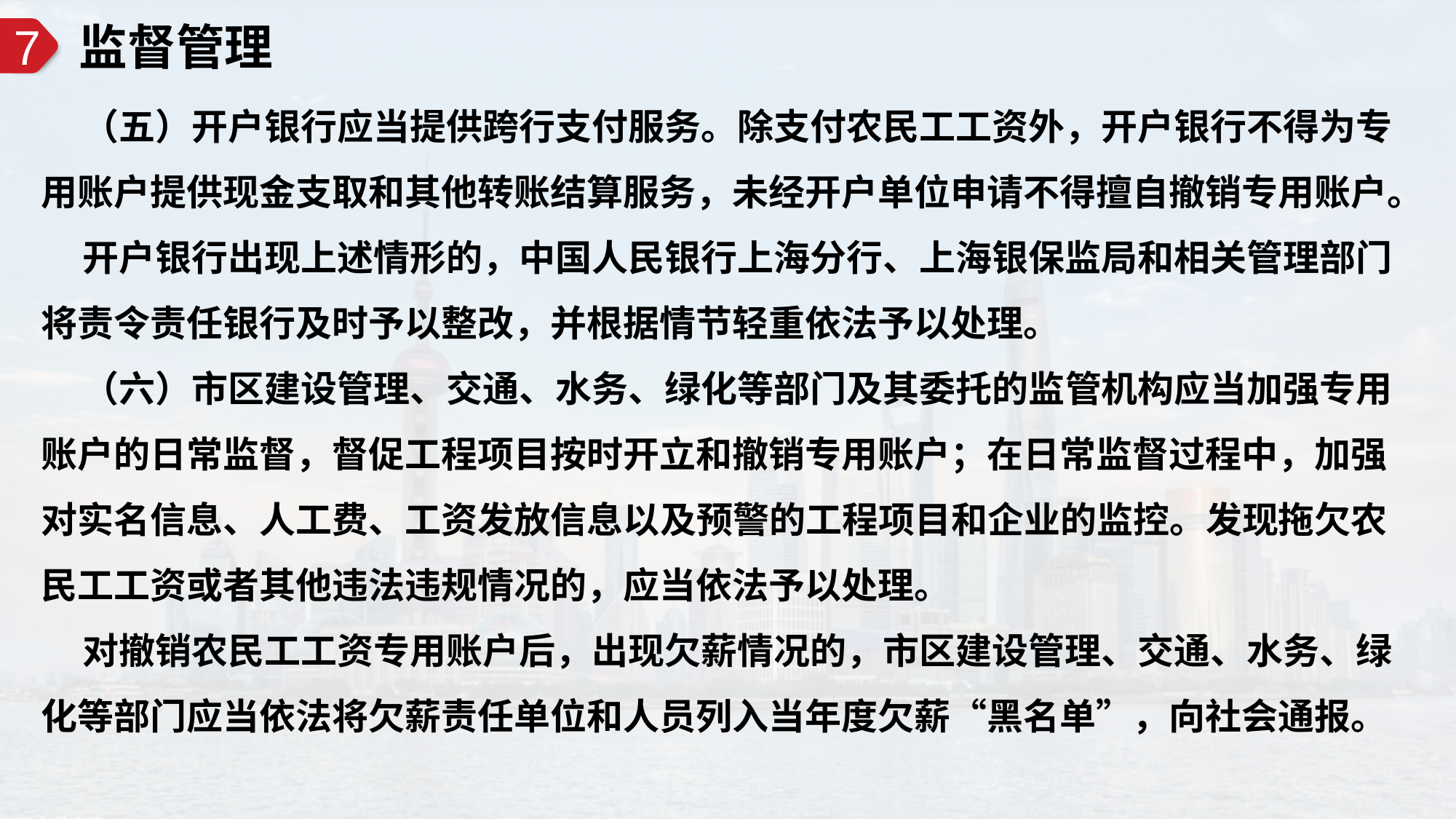

监督管理
7

    （五）开户银行应当提供跨行支付服务。除支付农民工工资外，开户银行不得为专用账户提供现金支取和其他转账结算服务，未经开户单位申请不得擅自撤销专用账户。
    开户银行出现上述情形的，中国人民银行上海分行、上海银保监局和相关管理部门将责令责任银行及时予以整改，并根据情节轻重依法予以处理。
    （六）市区建设管理、交通、水务、绿化等部门及其委托的监管机构应当加强专用账户的日常监督，督促工程项目按时开立和撤销专用账户；在日常监督过程中，加强对实名信息、人工费、工资发放信息以及预警的工程项目和企业的监控。发现拖欠农民工工资或者其他违法违规情况的，应当依法予以处理。
    对撤销农民工工资专用账户后，出现欠薪情况的，市区建设管理、交通、水务、绿化等部门应当依法将欠薪责任单位和人员列入当年度欠薪“黑名单”，向社会通报。